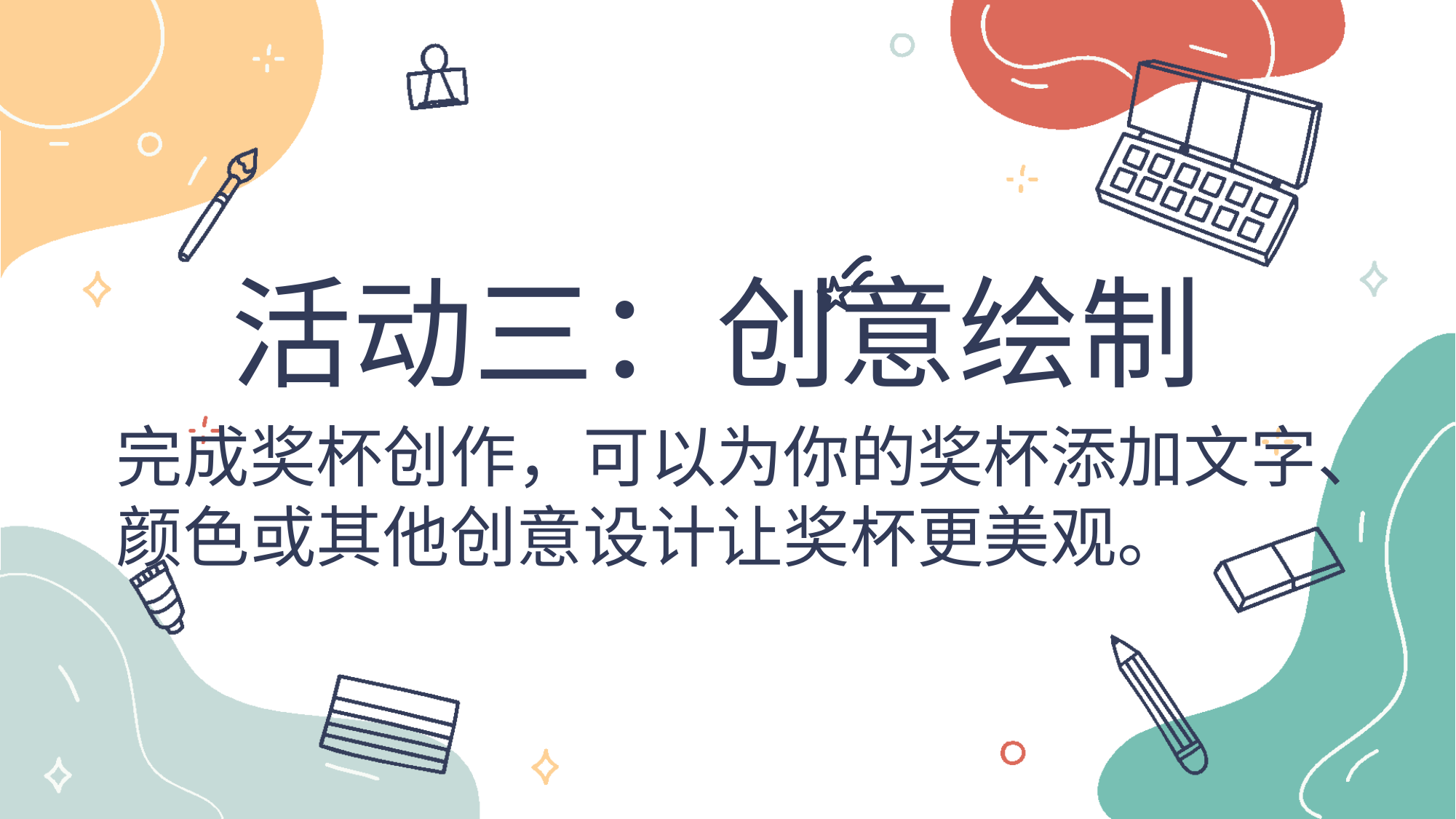

活动三：创意绘制

完成奖杯创作，可以为你的奖杯添加文字、颜色或其他创意设计让奖杯更美观。